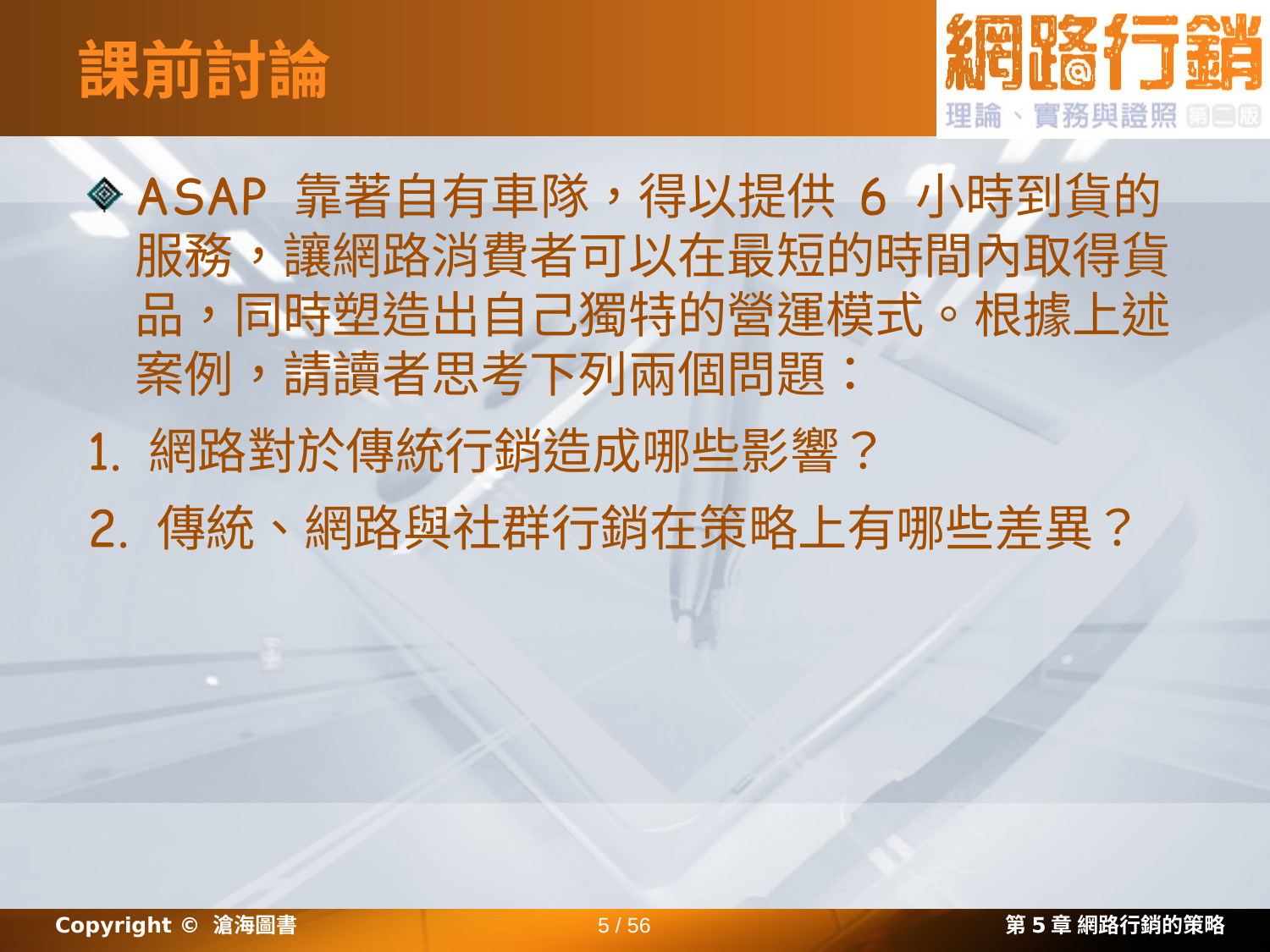

# 課前討論
ASAP 靠著自有車隊，得以提供 6 小時到貨的服務，讓網路消費者可以在最短的時間內取得貨品，同時塑造出自己獨特的營運模式。根據上述案例，請讀者思考下列兩個問題：
1. 網路對於傳統行銷造成哪些影響？
2. 傳統、網路與社群行銷在策略上有哪些差異？
Copyright © 滄海圖書
5 / 56
第5章 網路行銷的策略